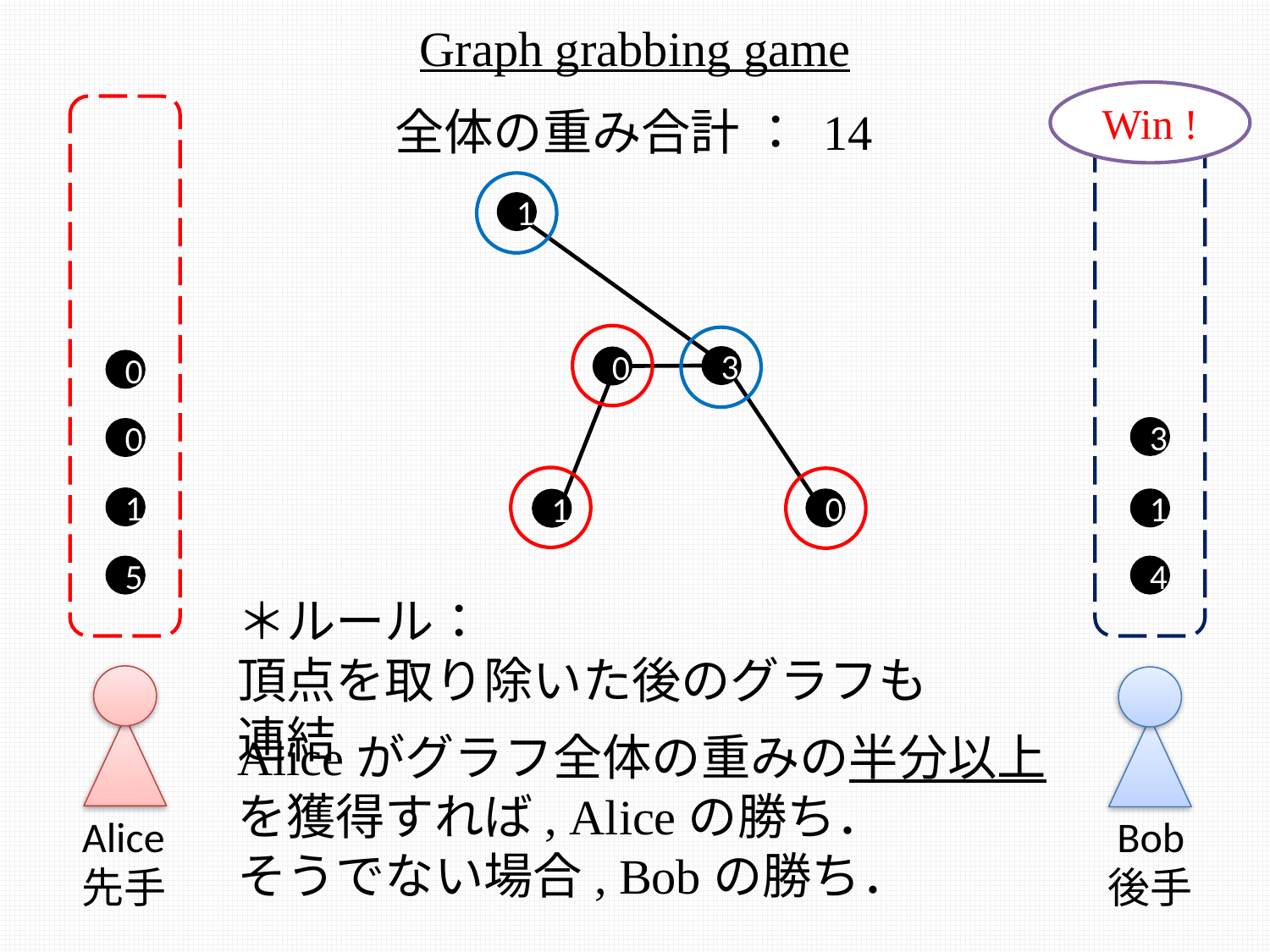

# Graph grabbing game
Win !
全体の重み合計 ： 14

1

3
0
0
3
0

1
1
0
1
4
5
＊ルール：
頂点を取り除いた後のグラフも連結

Alice
先手

 Bob
後手
Aliceがグラフ全体の重みの半分以上を獲得すれば, Aliceの勝ち．
そうでない場合, Bobの勝ち．